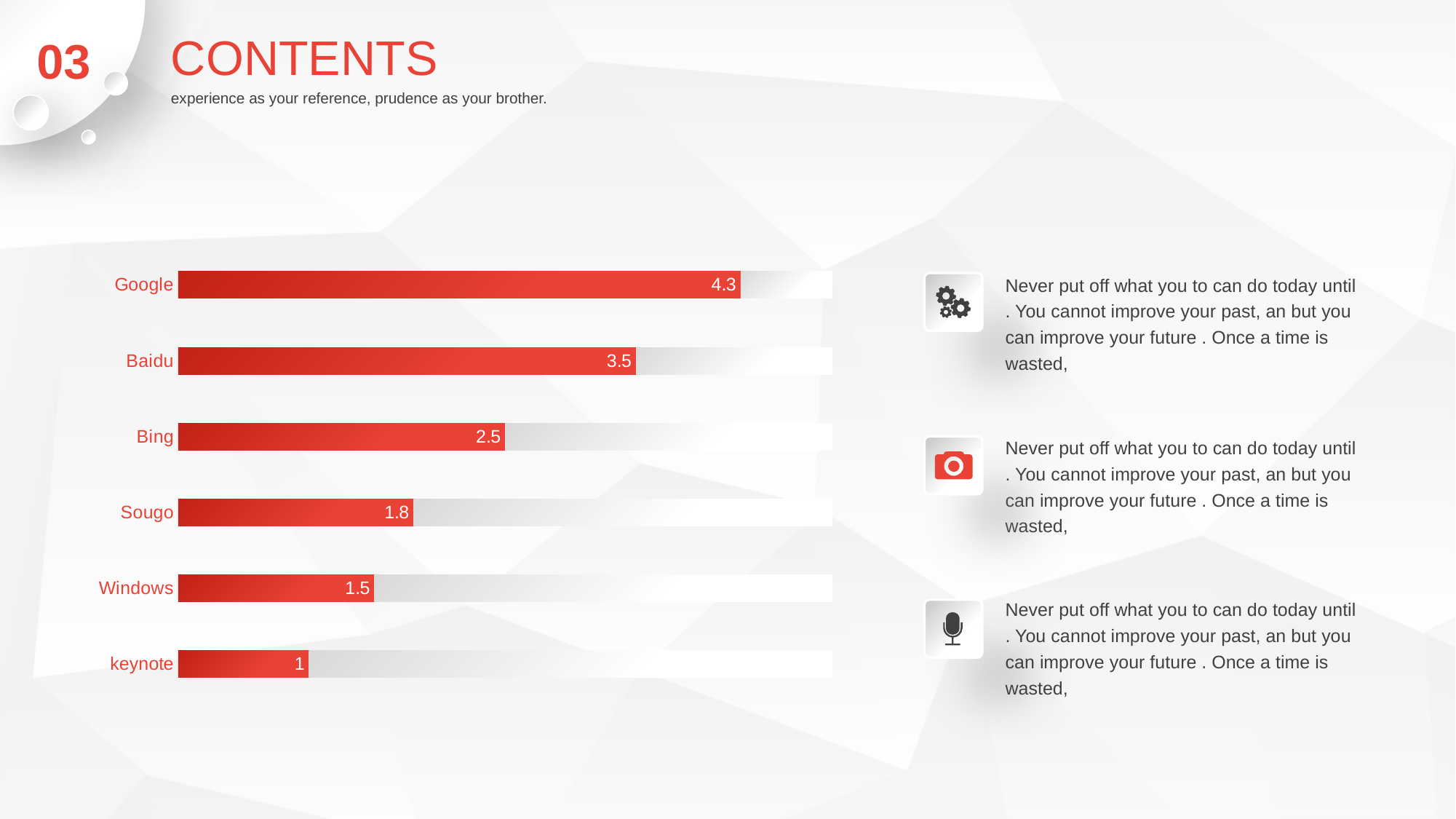

CONTENTS
03

experience as your reference, prudence as your brother.

### Chart

| Category | 系列 1 | 列1 |
|---|---|---|
| keynote | 1.0 | 4.0 |
| Windows | 1.5 | 3.5 |
| Sougo | 1.8 | 3.2 |
| Bing | 2.5 | 2.5 |
| Baidu | 3.5 | 1.5 |
| Google | 4.3 | 0.7 |
Never put off what you to can do today until . You cannot improve your past, an but you can improve your future . Once a time is wasted,

Never put off what you to can do today until . You cannot improve your past, an but you can improve your future . Once a time is wasted,

Never put off what you to can do today until . You cannot improve your past, an but you can improve your future . Once a time is wasted,